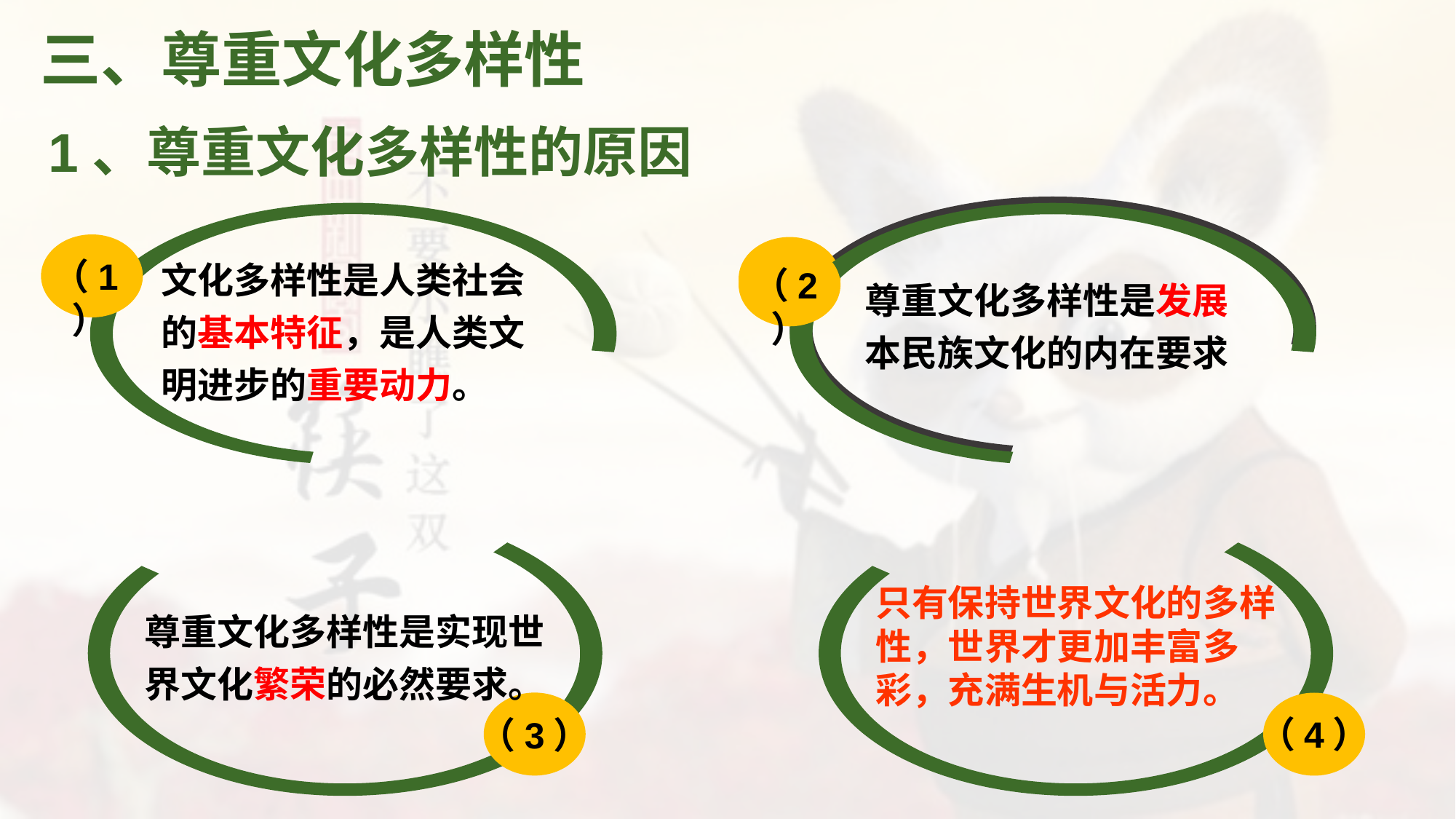

三、尊重文化多样性
1、尊重文化多样性的原因

（2）

（1）
文化多样性是人类社会的基本特征，是人类文明进步的重要动力。
尊重文化多样性是发展本民族文化的内在要求

（3）

（4）
只有保持世界文化的多样性，世界才更加丰富多彩，充满生机与活力。
尊重文化多样性是实现世界文化繁荣的必然要求。